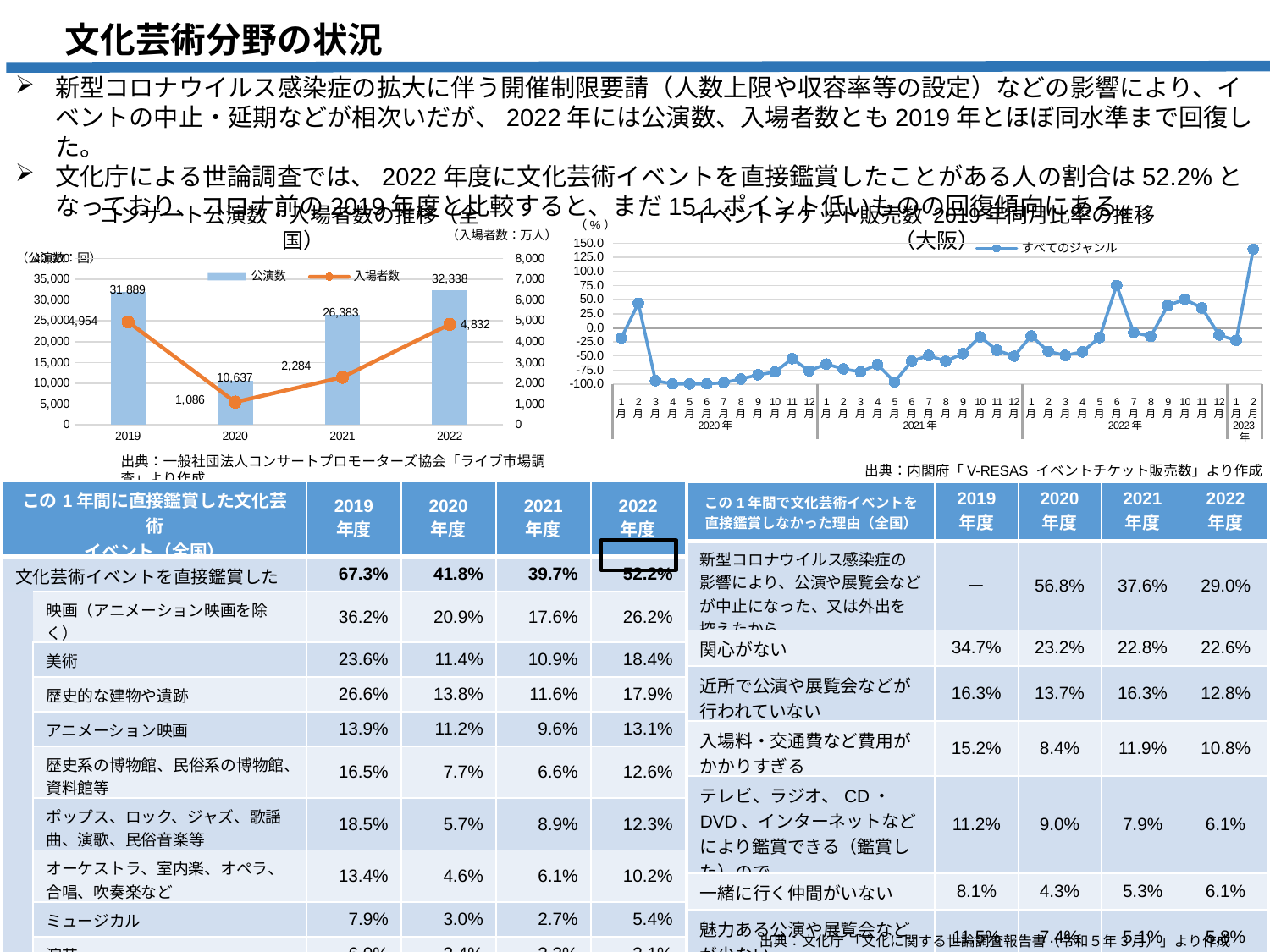

文化芸術分野の状況
新型コロナウイルス感染症の拡大に伴う開催制限要請（人数上限や収容率等の設定）などの影響により、イベントの中止・延期などが相次いだが、2022年には公演数、入場者数とも2019年とほぼ同水準まで回復した。
文化庁による世論調査では、2022年度に文化芸術イベントを直接鑑賞したことがある人の割合は52.2%となっており、コロナ前の2019年度と比較すると、まだ15.1ポイント低いものの回復傾向にある。
コンサート公演数・入場者数の推移（全国）
イベントチケット販売数 2019年同月比率の推移（大阪）
（%）
（入場者数：万人）

### Chart

| Category | すべてのジャンル |
|---|---|
| 1
月 | -18.0508278 |
| 2
月 | 43.5006044 |
| 3
月 | -93.9498477 |
| 4
月 | -99.6289389 |
| 5
月 | -99.7349863 |
| 6
月 | -99.5646369 |
| 7
月 | -97.2743792 |
| 8
月 | -90.9442441 |
| 9
月 | -83.3863662 |
| 10
月 | -78.6081067 |
| 11
月 | -54.7803538 |
| 12
月 | -76.4890713 |
| 1
月 | -64.2704796 |
| 2
月 | -73.1078405 |
| 3
月 | -78.2482142 |
| 4
月 | -65.3770913 |
| 5
月 | -96.0869413 |
| 6
月 | -59.3177377 |
| 7
月 | -49.2479305 |
| 8
月 | -59.3701401 |
| 9
月 | -45.7743504 |
| 10
月 | -16.0013145 |
| 11
月 | -39.9918854 |
| 12
月 | -50.530249 |
| 1
月 | -14.2791786 |
| 2
月 | -41.939018 |
| 3
月 | -49.0725016 |
| 4
月 | -42.6612962 |
| 5
月 | -17.1916215 |
| 6
月 | 75.1049709 |
| 7
月 | -8.3345952 |
| 8
月 | -15.1618783 |
| 9
月 | 39.5739856 |
| 10
月 | 50.4213662 |
| 11
月 | 35.1213446 |
| 12
月 | -12.795493 |
| 1
月 | -22.5251464 |
| 2
月 | 139.3776399 |
（公演数：回）

### Chart

| Category | 公演数 | 入場者数 |
|---|---|---|
| 2019 | 31889.0 | 4954.0 |
| 2020 | 10637.0 | 1086.0 |
| 2021 | 26383.0 | 2284.0 |
| 2022 | 32338.0 | 4832.0 |
出典：一般社団法人コンサートプロモーターズ協会「ライブ市場調査」より作成
出典：内閣府「V-RESAS イベントチケット販売数」より作成
| この1年間に直接鑑賞した文化芸術 イベント（全国） |  | 2019 年度 | 2020 年度 | 2021 年度 | 2022 年度 |
| --- | --- | --- | --- | --- | --- |
| 文化芸術イベントを直接鑑賞した |  | 67.3% | 41.8% | 39.7% | 52.2% |
|  | 映画（アニメーション映画を除く） | 36.2% | 20.9% | 17.6% | 26.2% |
|  | 美術 | 23.6% | 11.4% | 10.9% | 18.4% |
|  | 歴史的な建物や遺跡 | 26.6% | 13.8% | 11.6% | 17.9% |
|  | アニメーション映画 | 13.9% | 11.2% | 9.6% | 13.1% |
|  | 歴史系の博物館、民俗系の博物館、資料館等 | 16.5% | 7.7% | 6.6% | 12.6% |
|  | ポップス、ロック、ジャズ、歌謡曲、演歌、民俗音楽等 | 18.5% | 5.7% | 8.9% | 12.3% |
|  | オーケストラ、室内楽、オペラ、合唱、吹奏楽など | 13.4% | 4.6% | 6.1% | 10.2% |
|  | ミュージカル | 7.9% | 3.0% | 2.7% | 5.4% |
|  | 演芸 | 6.0% | 2.4% | 2.3% | 3.1% |
| この1年間で文化芸術イベントを 直接鑑賞しなかった理由（全国） | 2019 年度 | 2020 年度 | 2021 年度 | 2022 年度 |
| --- | --- | --- | --- | --- |
| 新型コロナウイルス感染症の影響により、公演や展覧会などが中止になった、又は外出を控えたから | ー | 56.8% | 37.6% | 29.0% |
| 関心がない | 34.7% | 23.2% | 22.8% | 22.6% |
| 近所で公演や展覧会などが行われていない | 16.3% | 13.7% | 16.3% | 12.8% |
| 入場料・交通費など費用がかかりすぎる | 15.2% | 8.4% | 11.9% | 10.8% |
| テレビ、ラジオ、CD・DVD、インターネットなどにより鑑賞できる（鑑賞した）ので | 11.2% | 9.0% | 7.9% | 6.1% |
| 一緒に行く仲間がいない | 8.1% | 4.3% | 5.3% | 6.1% |
| 魅力ある公演や展覧会などが少ない | 11.5% | 7.4% | 5.1% | 5.8% |

8
出典：文化庁 「文化に関する世論調査報告書（令和５年3月）」より作成